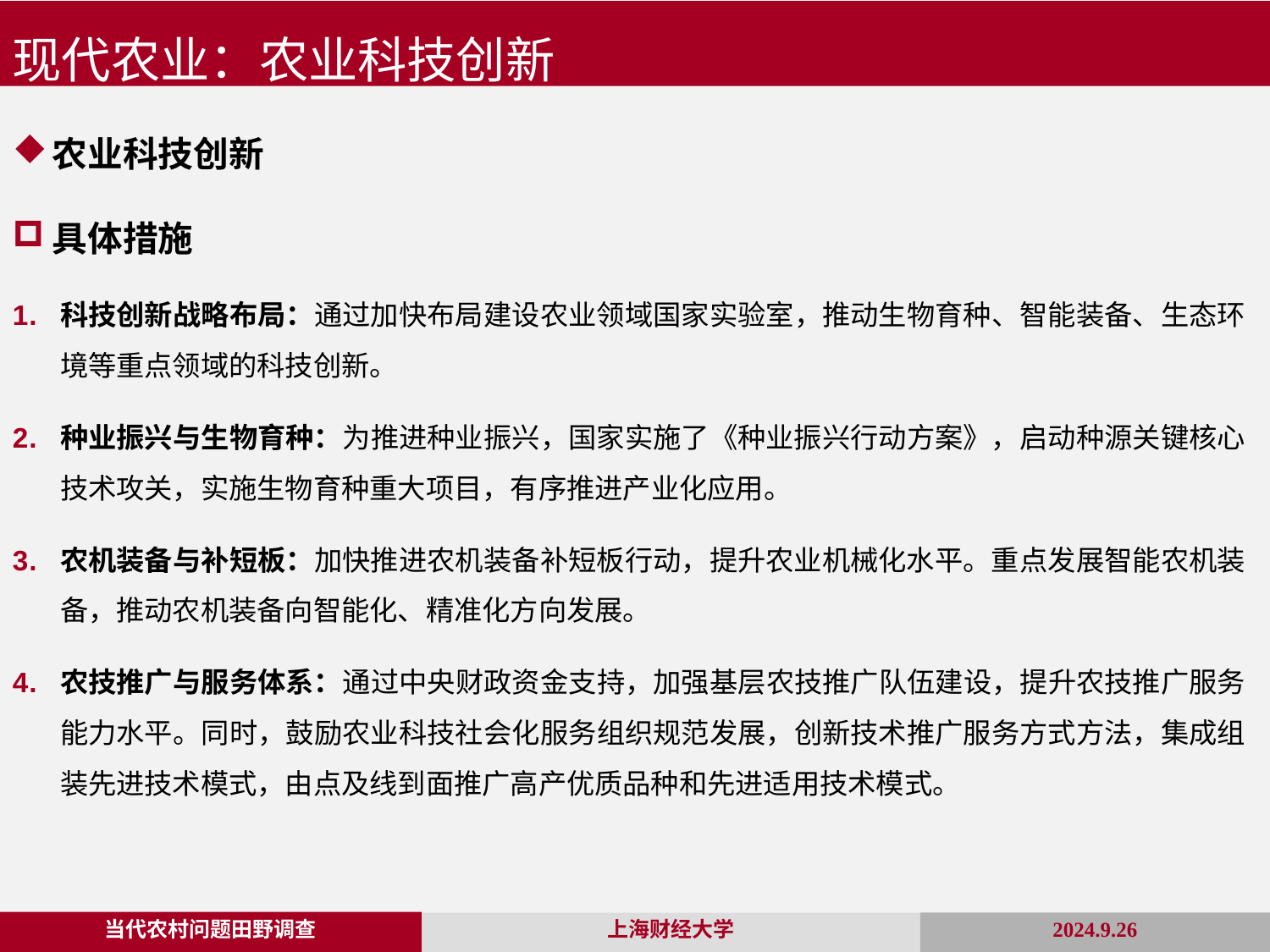

现代农业：农业科技创新
农业科技创新
具体措施
科技创新战略布局：通过加快布局建设农业领域国家实验室，推动生物育种、智能装备、生态环境等重点领域的科技创新。
种业振兴与生物育种：为推进种业振兴，国家实施了《种业振兴行动方案》，启动种源关键核心技术攻关，实施生物育种重大项目，有序推进产业化应用。
农机装备与补短板：加快推进农机装备补短板行动，提升农业机械化水平。重点发展智能农机装备，推动农机装备向智能化、精准化方向发展。
农技推广与服务体系：通过中央财政资金支持，加强基层农技推广队伍建设，提升农技推广服务能力水平。同时，鼓励农业科技社会化服务组织规范发展，创新技术推广服务方式方法，集成组装先进技术模式，由点及线到面推广高产优质品种和先进适用技术模式。

当代农村问题田野调查
2024.9.26
上海财经大学